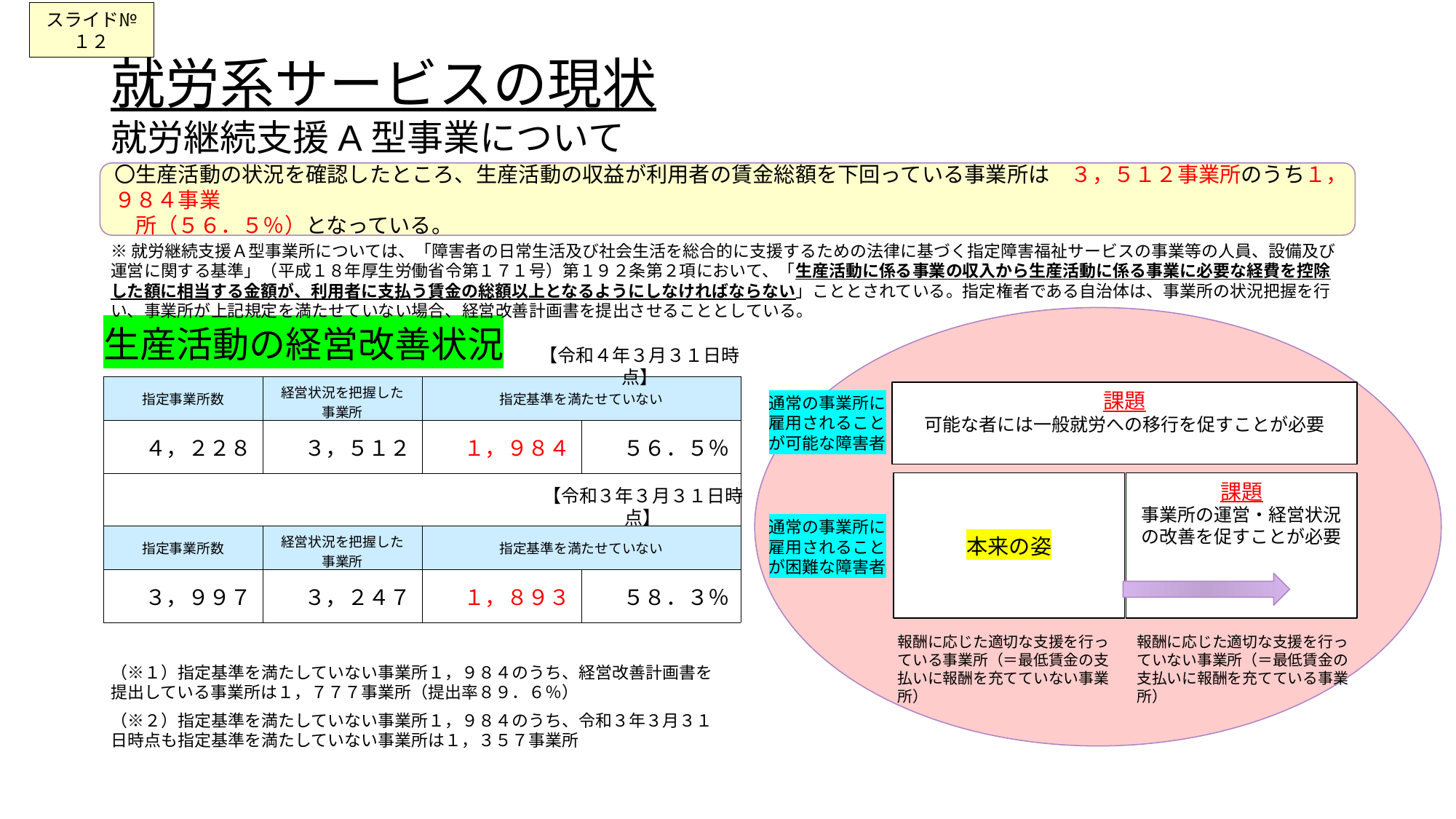

スライド№１２
# 就労系サービスの現状 就労継続支援A型事業について
〇生産活動の状況を確認したところ、生産活動の収益が利用者の賃金総額を下回っている事業所は　３，５１２事業所のうち１，９８４事業
　所（５６．５％）となっている。
※就労継続支援Ａ型事業所については、「障害者の日常生活及び社会生活を総合的に支援するための法律に基づく指定障害福祉サービスの事業等の人員、設備及び運営に関する基準」（平成１８年厚生労働省令第１７１号）第１９２条第２項において、「生産活動に係る事業の収入から生産活動に係る事業に必要な経費を控除した額に相当する金額が、利用者に支払う賃金の総額以上となるようにしなければならない」こととされている。指定権者である自治体は、事業所の状況把握を行い、事業所が上記規定を満たせていない場合、経営改善計画書を提出させることとしている。

生産活動の経営改善状況
【令和４年３月３１日時点】
| 指定事業所数 | 経営状況を把握した 事業所 | 指定基準を満たせていない |  |
| --- | --- | --- | --- |
| ４，２２８ | ３，５１２ | １，９８４ | ５６．５％ |
|  |  |  |  |
| 指定事業所数 | 経営状況を把握した 事業所 | 指定基準を満たせていない |  |
| ３，９９７ | ３，２４７ | １，８９３ | ５８．３％ |
課題
可能な者には一般就労への移行を促すことが必要
通常の事業所に雇用されることが可能な障害者
本来の姿
課題
事業所の運営・経営状況の改善を促すことが必要
【令和３年３月３１日時点】
通常の事業所に雇用されることが困難な障害者

報酬に応じた適切な支援を行っている事業所（＝最低賃金の支払いに報酬を充てていない事業所）
報酬に応じた適切な支援を行っていない事業所（＝最低賃金の支払いに報酬を充てている事業所）
（※１）指定基準を満たしていない事業所１，９８４のうち、経営改善計画書を提出している事業所は１，７７７事業所（提出率８９．６％）
（※２）指定基準を満たしていない事業所１，９８４のうち、令和３年３月３１日時点も指定基準を満たしていない事業所は１，３５７事業所